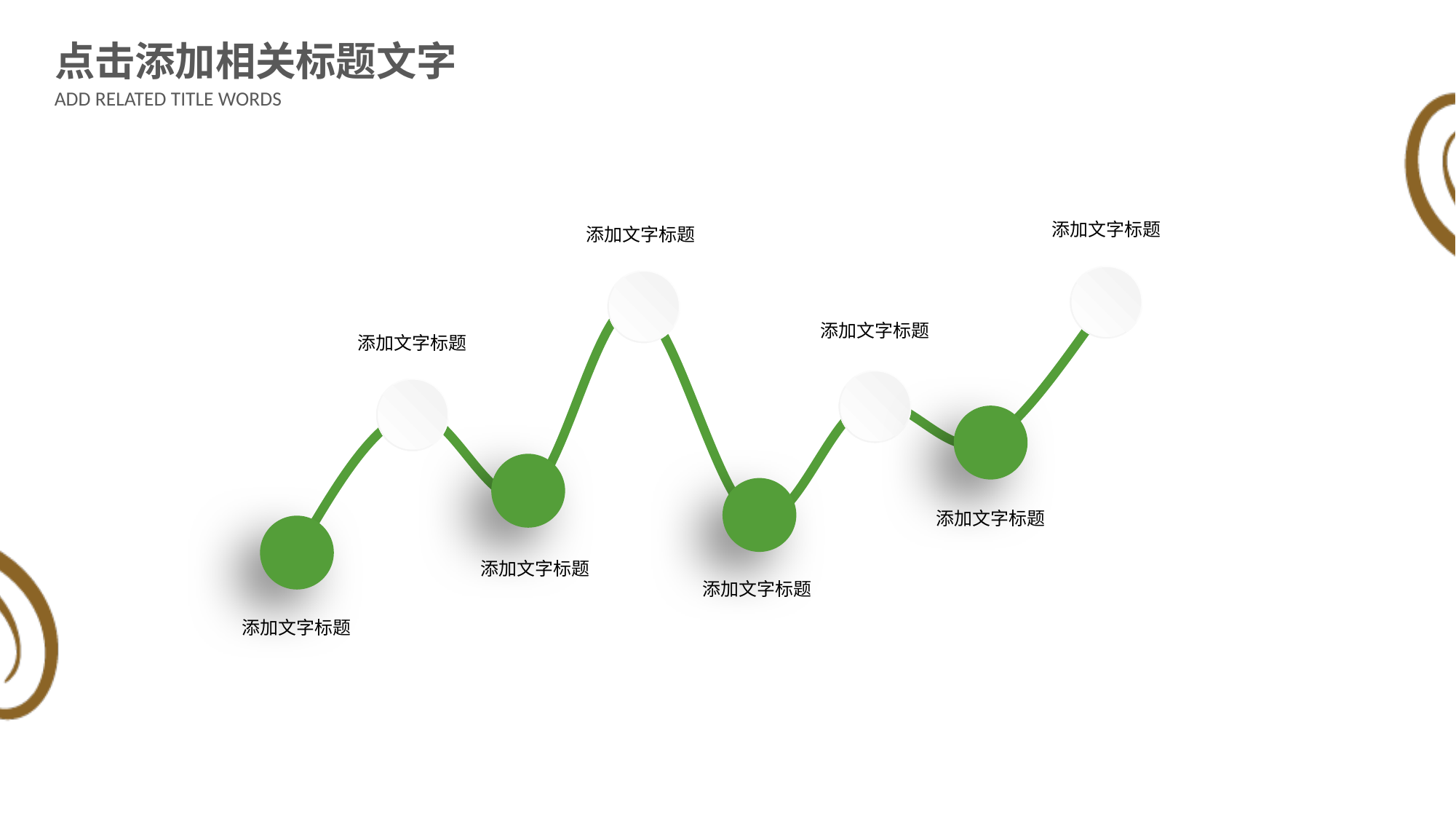

点击添加相关标题文字
ADD RELATED TITLE WORDS
添加文字标题
添加文字标题

添加文字标题
添加文字标题

添加文字标题

添加文字标题
添加文字标题
添加文字标题